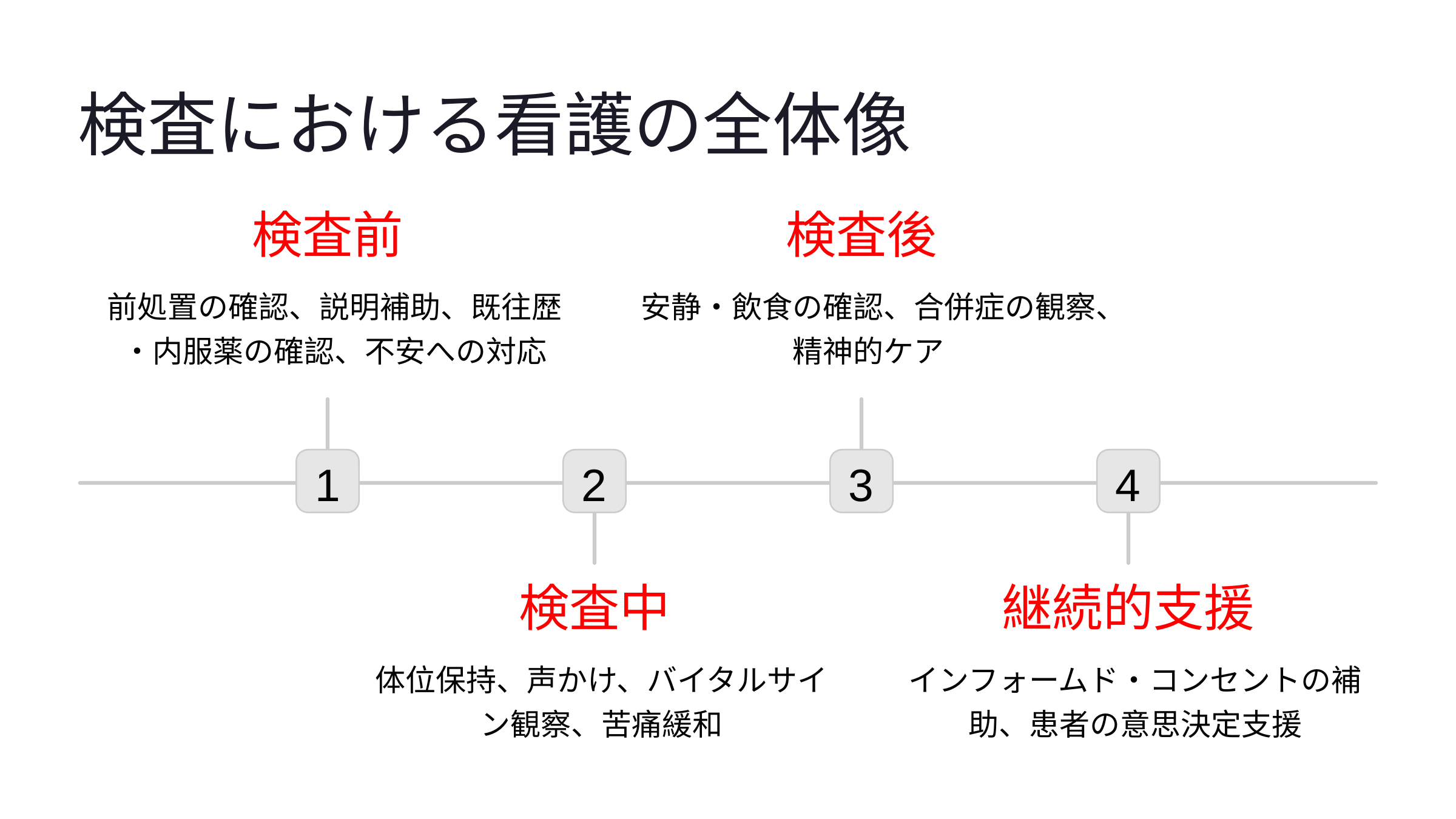

検査における看護の全体像
検査前
検査後
前処置の確認、説明補助、既往歴・内服薬の確認、不安への対応
安静・飲食の確認、合併症の観察、精神的ケア

1
2
3
4

検査中
継続的支援
体位保持、声かけ、バイタルサイン観察、苦痛緩和
インフォームド・コンセントの補助、患者の意思決定支援